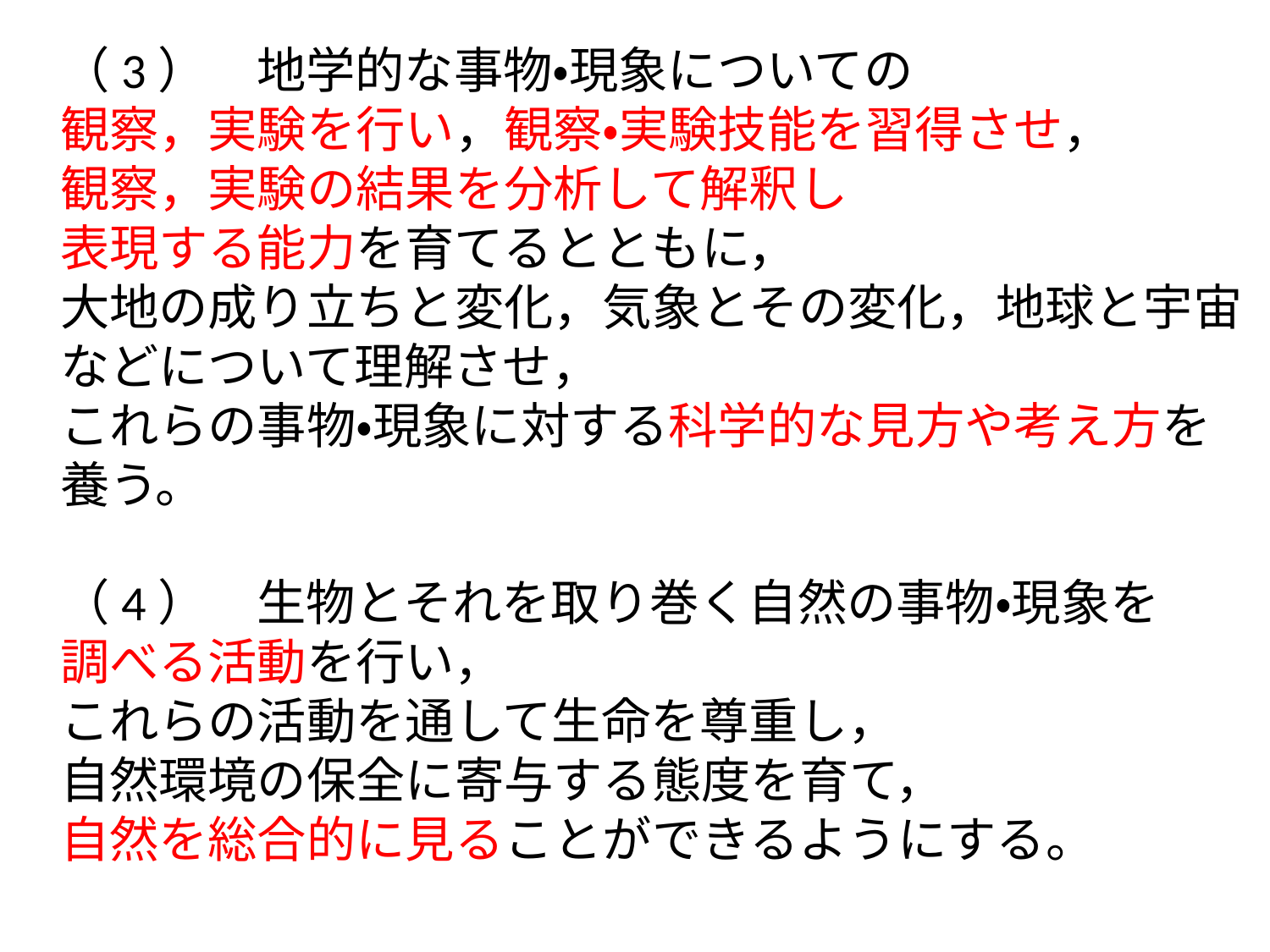

（3）　地学的な事物・現象についての
観察，実験を行い，観察・実験技能を習得させ，
観察，実験の結果を分析して解釈し
表現する能力を育てるとともに，
大地の成り立ちと変化，気象とその変化，地球と宇宙などについて理解させ，
これらの事物・現象に対する科学的な見方や考え方を養う。

（4）　生物とそれを取り巻く自然の事物・現象を
調べる活動を行い，
これらの活動を通して生命を尊重し，
自然環境の保全に寄与する態度を育て，
自然を総合的に見ることができるようにする。